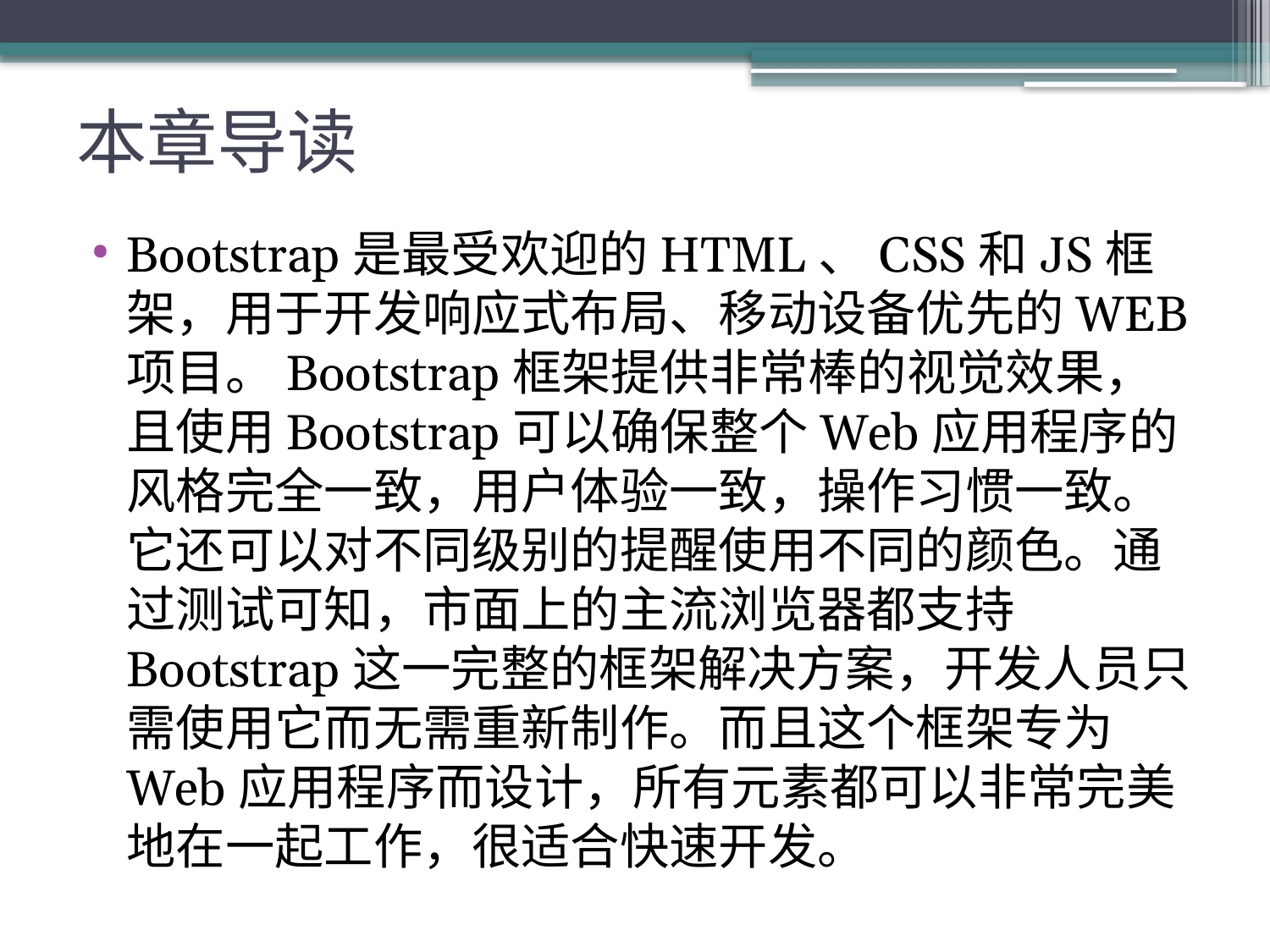

# 本章导读
Bootstrap是最受欢迎的HTML、CSS和JS框架，用于开发响应式布局、移动设备优先的WEB项目。Bootstrap框架提供非常棒的视觉效果，且使用Bootstrap可以确保整个Web应用程序的风格完全一致，用户体验一致，操作习惯一致。它还可以对不同级别的提醒使用不同的颜色。通过测试可知，市面上的主流浏览器都支持Bootstrap这一完整的框架解决方案，开发人员只需使用它而无需重新制作。而且这个框架专为Web应用程序而设计，所有元素都可以非常完美地在一起工作，很适合快速开发。